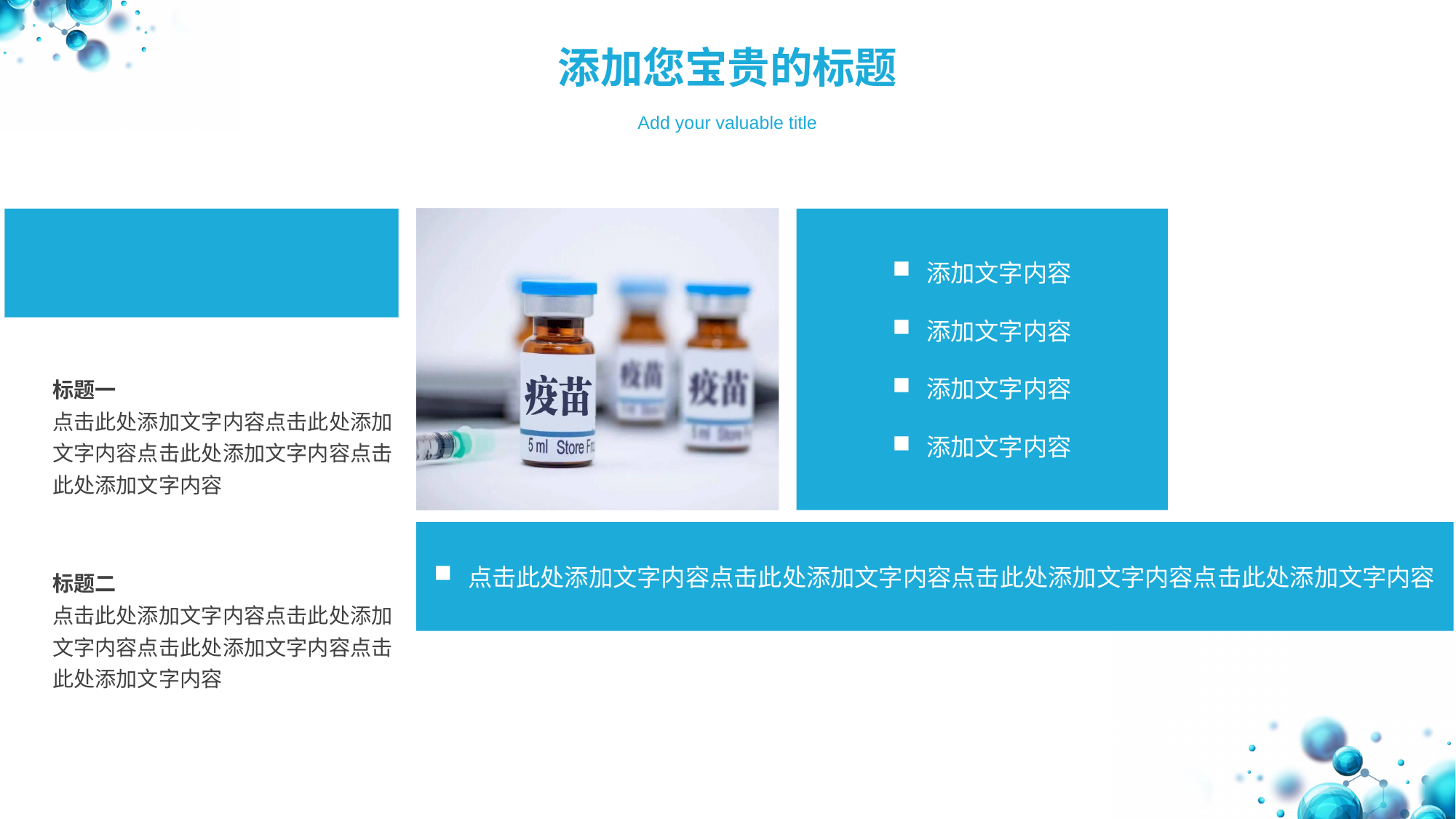

添加您宝贵的标题
Add your valuable title

添加文字内容

添加文字内容

添加文字内容

添加文字内容

标题一
点击此处添加文字内容点击此处添加文字内容点击此处添加文字内容点击此处添加文字内容
点击此处添加文字内容点击此处添加文字内容点击此处添加文字内容点击此处添加文字内容
标题二
点击此处添加文字内容点击此处添加文字内容点击此处添加文字内容点击此处添加文字内容